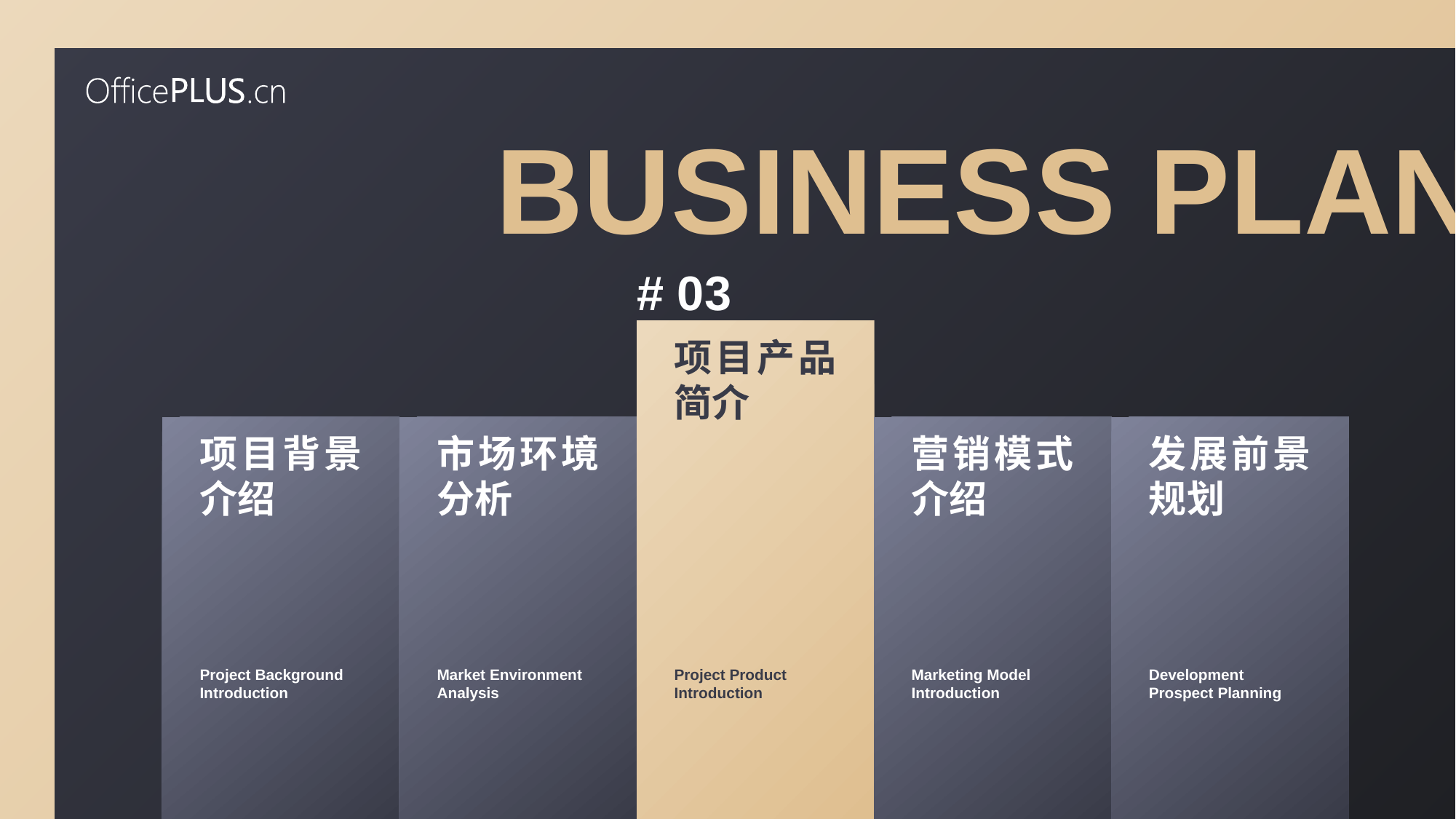

business plan
# 03

项目产品简介

项目背景介绍
市场环境分析
营销模式介绍
发展前景规划
Project Background Introduction
Market Environment Analysis
Project Product Introduction
Marketing Model Introduction
Development Prospect Planning